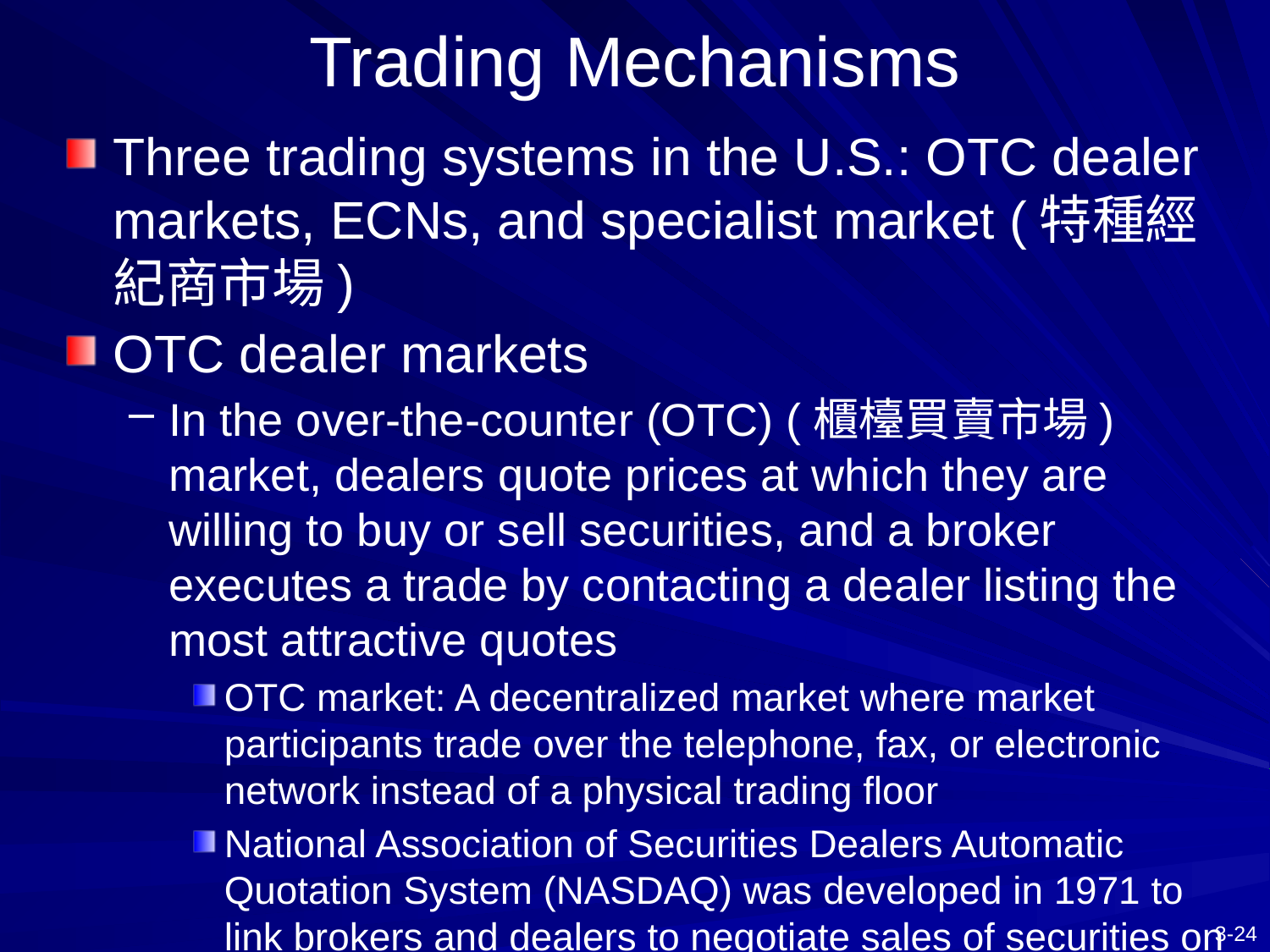

# Trading Mechanisms
Three trading systems in the U.S.: OTC dealer markets, ECNs, and specialist market (特種經紀商市場)
OTC dealer markets
In the over-the-counter (OTC) (櫃檯買賣市場) market, dealers quote prices at which they are willing to buy or sell securities, and a broker executes a trade by contacting a dealer listing the most attractive quotes
OTC market: A decentralized market where market participants trade over the telephone, fax, or electronic network instead of a physical trading floor
National Association of Securities Dealers Automatic Quotation System (NASDAQ) was developed in 1971 to link brokers and dealers to negotiate sales of securities on a computer network